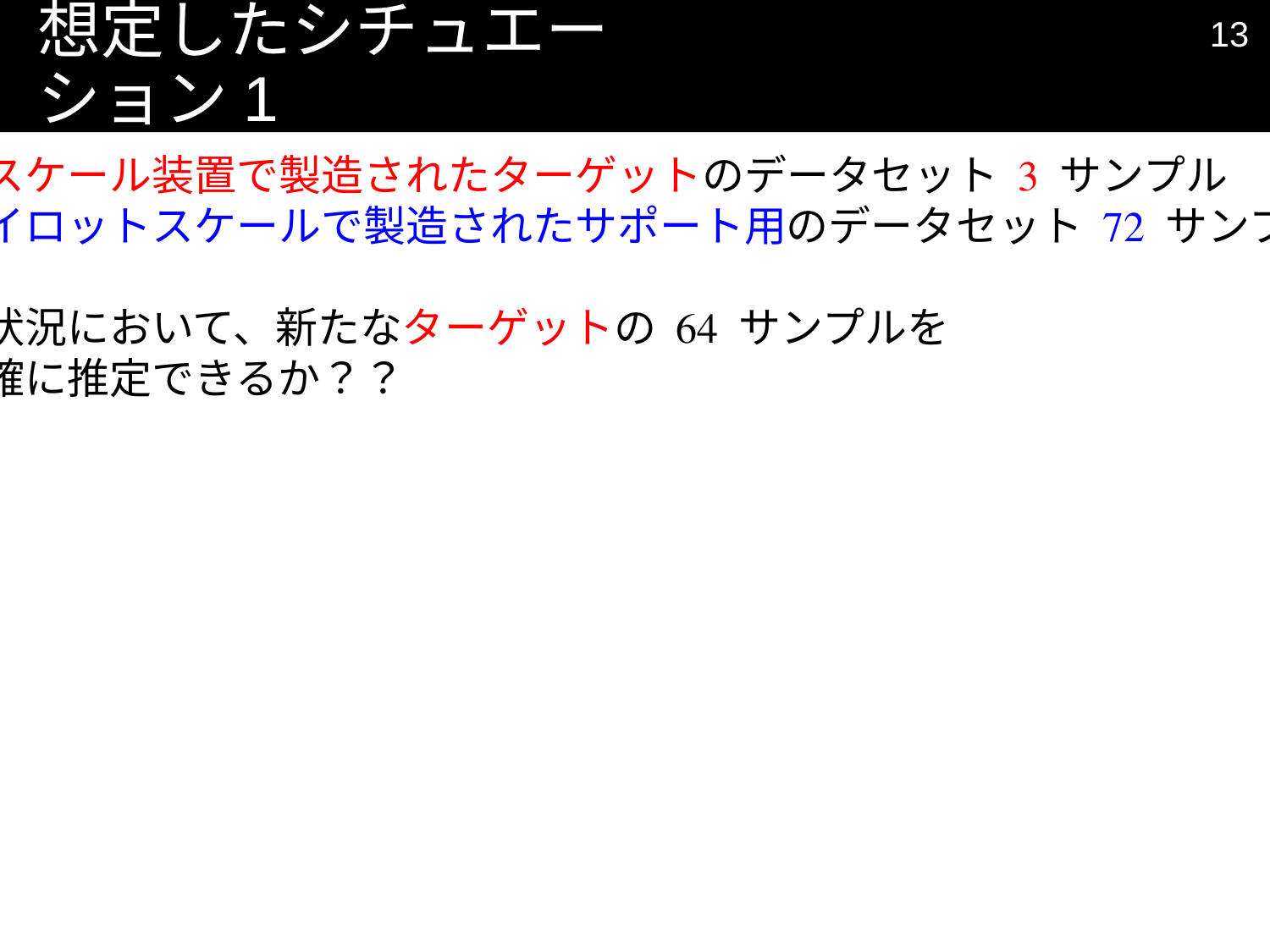

13
# 想定したシチュエーション1
実スケール装置で製造されたターゲットのデータセット 3 サンプル
パイロットスケールで製造されたサポート用のデータセット 72 サンプル
の状況において、新たなターゲットの 64 サンプルを
正確に推定できるか？？